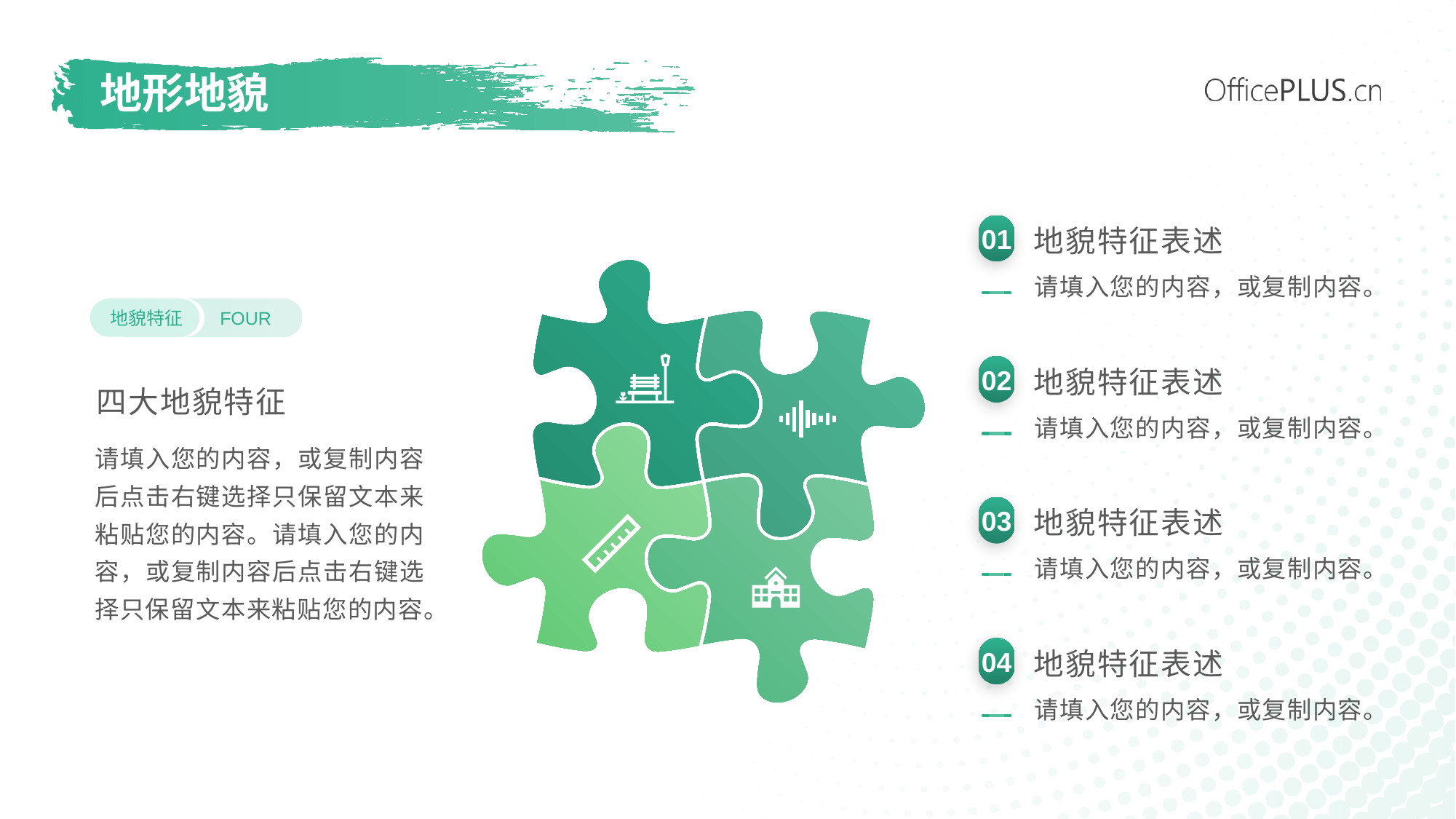

# 地形地貌

01
地貌特征表述
请填入您的内容，或复制内容。

地貌特征
FOUR
四大地貌特征
请填入您的内容，或复制内容后点击右键选择只保留文本来粘贴您的内容。请填入您的内容，或复制内容后点击右键选择只保留文本来粘贴您的内容。

02
地貌特征表述
请填入您的内容，或复制内容。

03
地貌特征表述
请填入您的内容，或复制内容。

04
地貌特征表述
请填入您的内容，或复制内容。